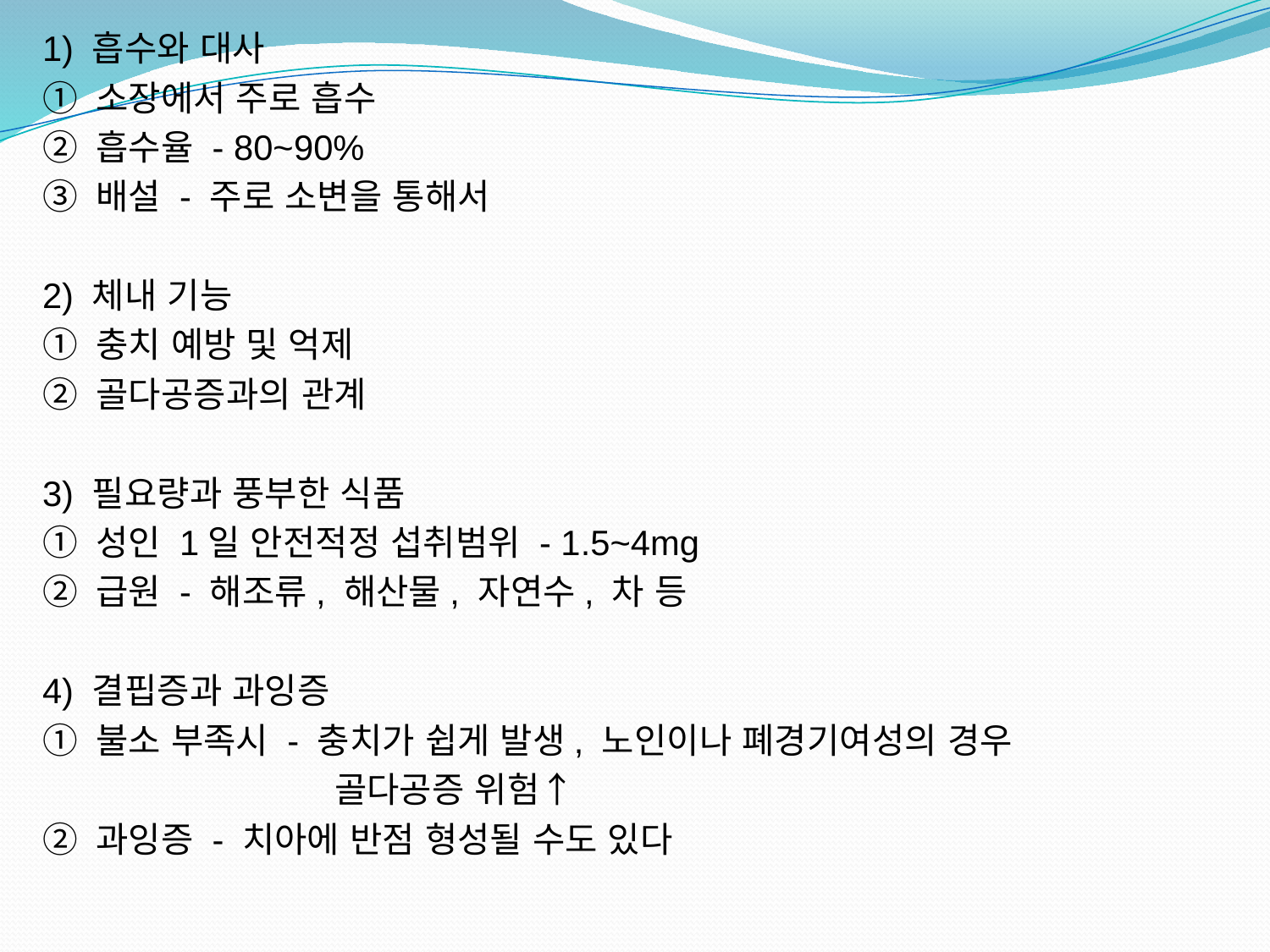

1) 흡수와 대사
① 소장에서 주로 흡수
② 흡수율 - 80~90%
③ 배설 - 주로 소변을 통해서

2) 체내 기능
① 충치 예방 및 억제
② 골다공증과의 관계

3) 필요량과 풍부한 식품
① 성인 1일 안전적정 섭취범위 - 1.5~4mg
② 급원 - 해조류, 해산물, 자연수, 차 등

4) 결핍증과 과잉증
① 불소 부족시 - 충치가 쉽게 발생, 노인이나 폐경기여성의 경우
			골다공증 위험↑
② 과잉증 - 치아에 반점 형성될 수도 있다